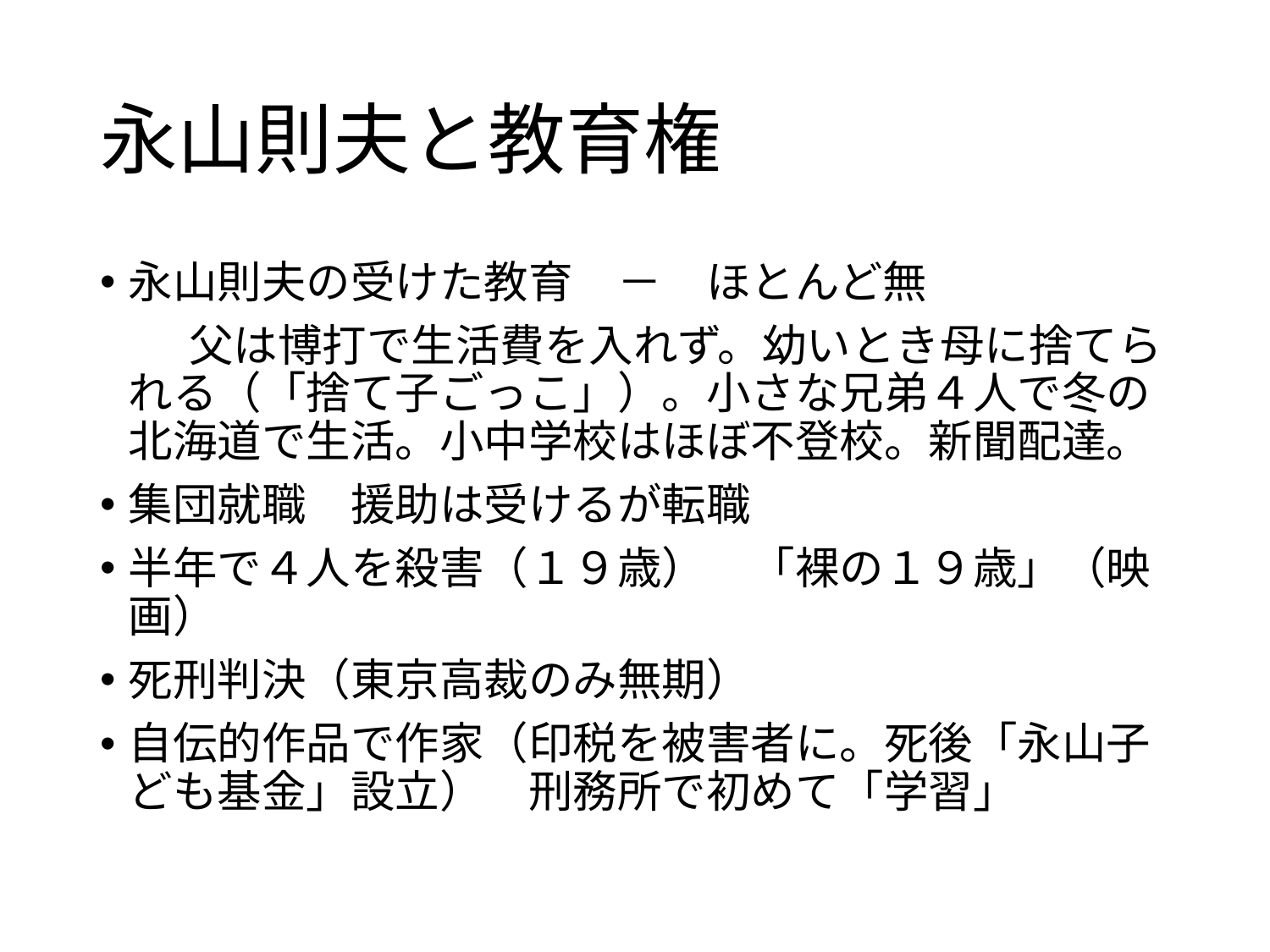

# 永山則夫と教育権
永山則夫の受けた教育　－　ほとんど無
　　父は博打で生活費を入れず。幼いとき母に捨てられる（「捨て子ごっこ」）。小さな兄弟４人で冬の北海道で生活。小中学校はほぼ不登校。新聞配達。
集団就職　援助は受けるが転職
半年で４人を殺害（１９歳）　「裸の１９歳」（映画）
死刑判決（東京高裁のみ無期）
自伝的作品で作家（印税を被害者に。死後「永山子ども基金」設立）　刑務所で初めて「学習」